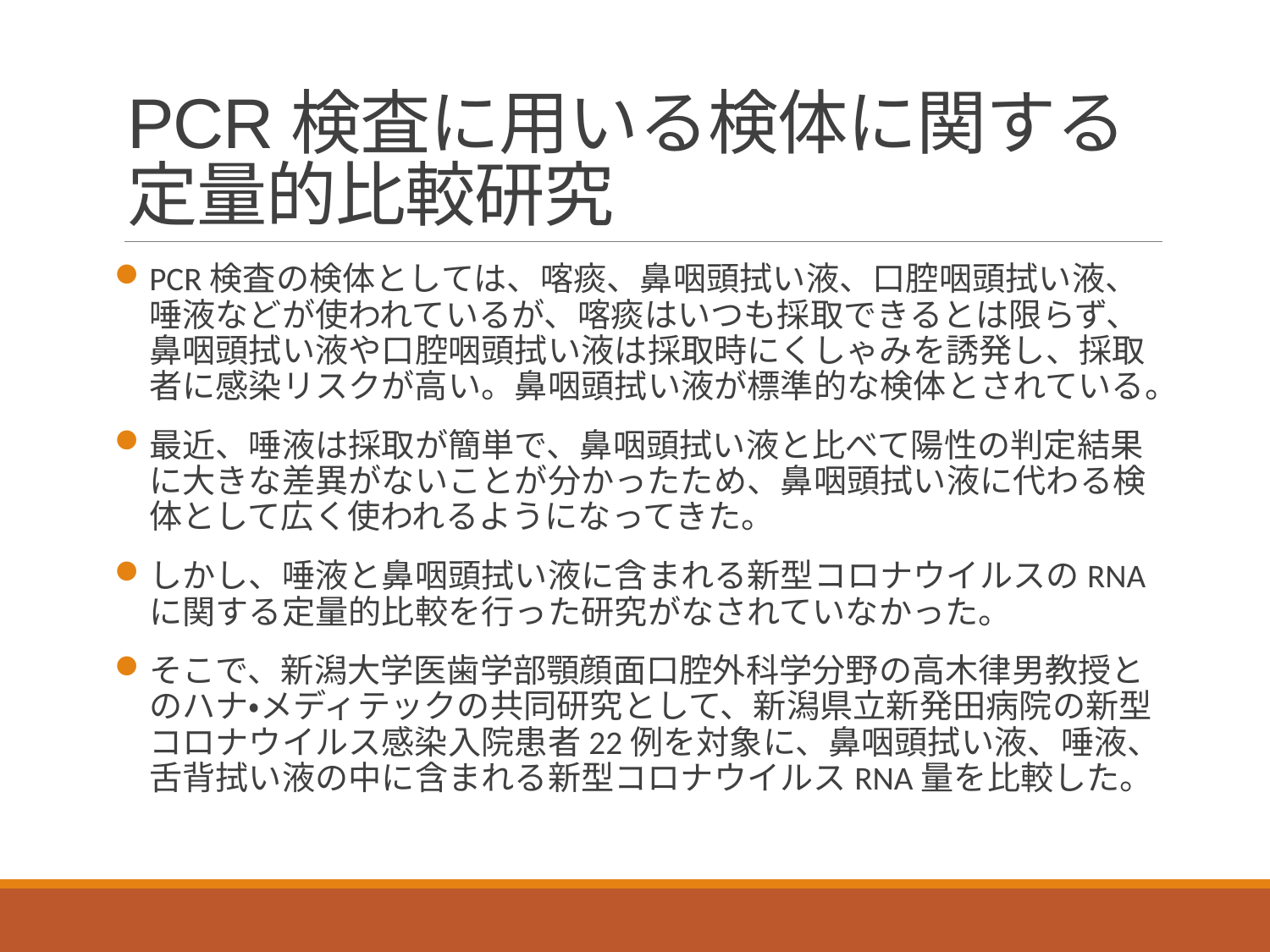

# PCR検査に用いる検体に関する 定量的比較研究
PCR検査の検体としては、喀痰、鼻咽頭拭い液、口腔咽頭拭い液、唾液などが使われているが、喀痰はいつも採取できるとは限らず、鼻咽頭拭い液や口腔咽頭拭い液は採取時にくしゃみを誘発し、採取者に感染リスクが高い。鼻咽頭拭い液が標準的な検体とされている。
最近、唾液は採取が簡単で、鼻咽頭拭い液と比べて陽性の判定結果に大きな差異がないことが分かったため、鼻咽頭拭い液に代わる検体として広く使われるようになってきた。
しかし、唾液と鼻咽頭拭い液に含まれる新型コロナウイルスのRNAに関する定量的比較を行った研究がなされていなかった。
そこで、新潟大学医歯学部顎顔面口腔外科学分野の高木律男教授とのハナ・メディテックの共同研究として、新潟県立新発田病院の新型コロナウイルス感染入院患者22例を対象に、鼻咽頭拭い液、唾液、舌背拭い液の中に含まれる新型コロナウイルスRNA量を比較した。